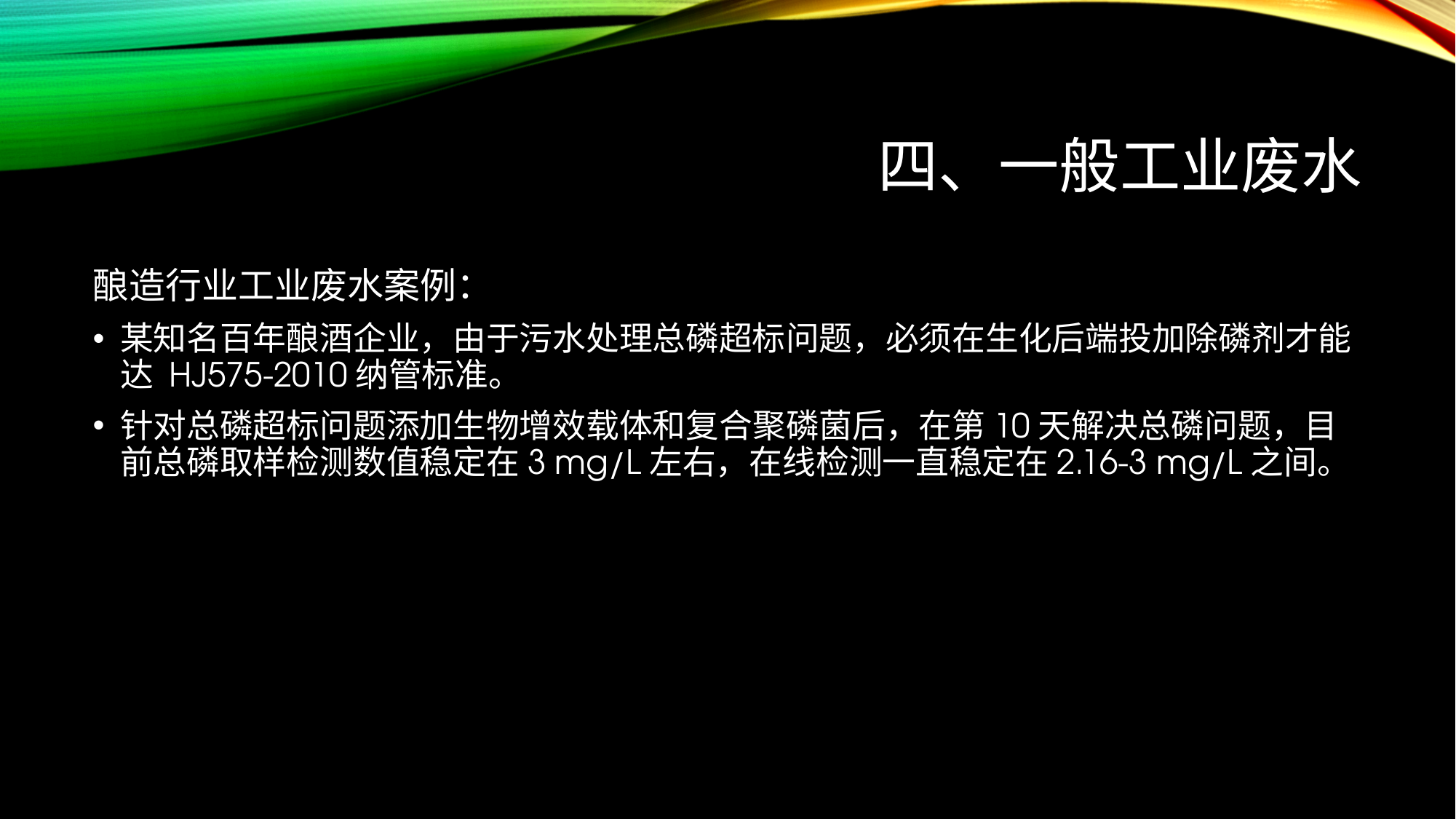

# 四、一般工业废水
酿造行业工业废水案例：
某知名百年酿酒企业，由于污水处理总磷超标问题，必须在生化后端投加除磷剂才能达 HJ575-2010纳管标准。
针对总磷超标问题添加生物增效载体和复合聚磷菌后，在第10天解决总磷问题，目前总磷取样检测数值稳定在3 mg/L左右，在线检测一直稳定在2.16-3 mg/L之间。